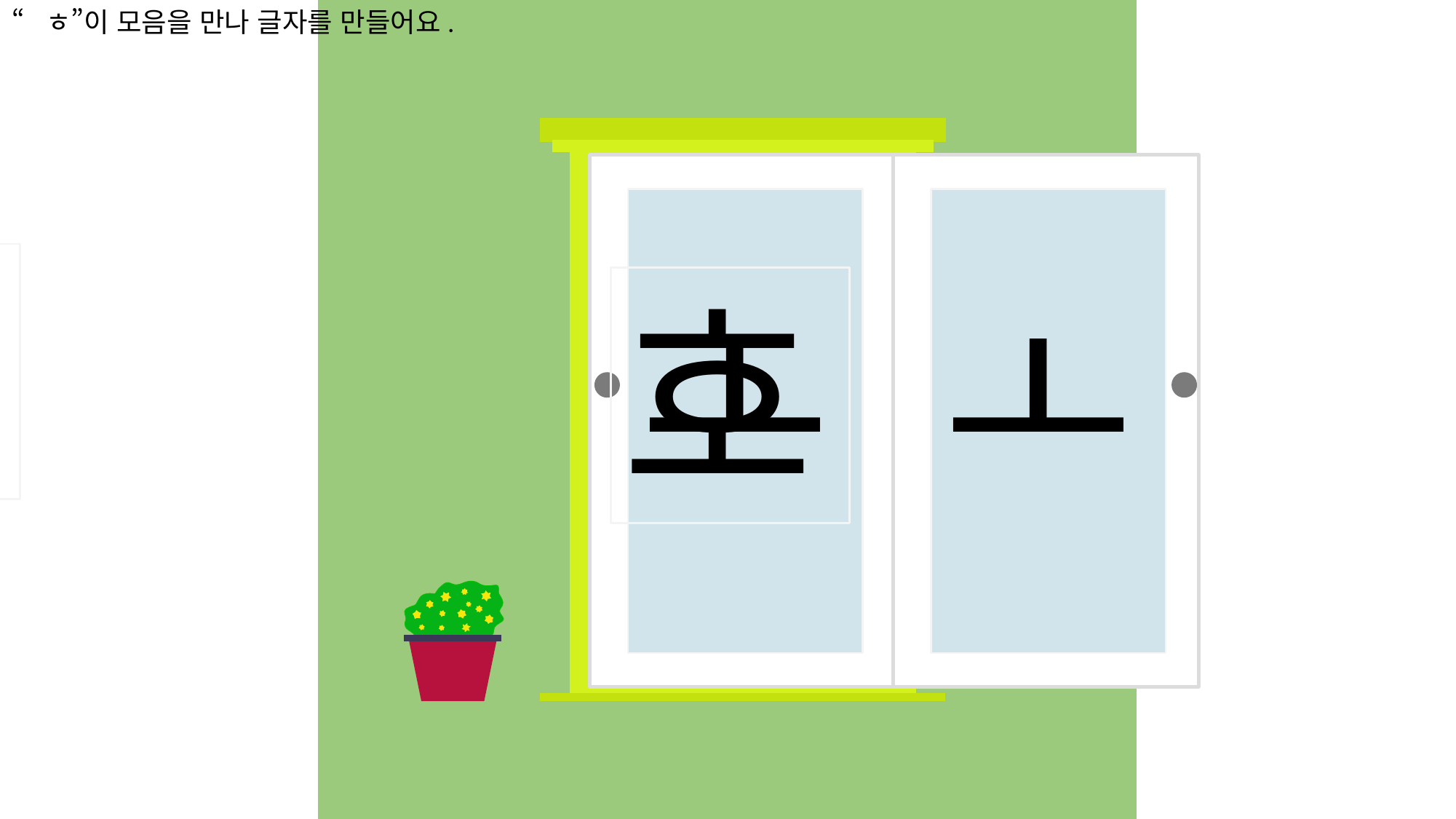

“ㅎ”이 모음을 만나 글자를 만들어요.

ㅗ

ㅗ
ㅎ
호